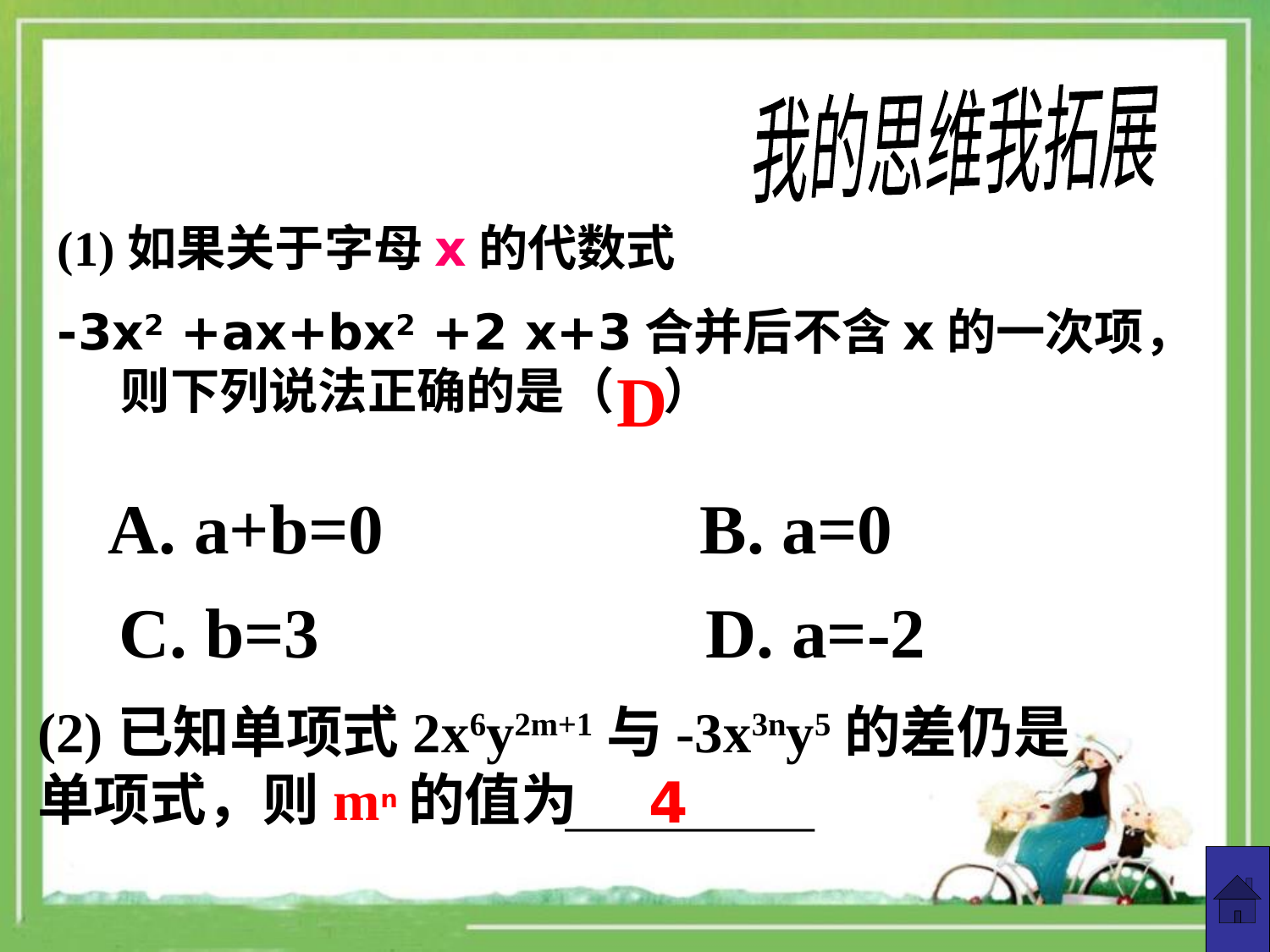

我的思维我拓展
(1)如果关于字母x的代数式
-3x2 +ax+bx2 +2 x+3合并后不含x的一次项，则下列说法正确的是（　）
D
   A. a+b=0                  B. a=0
C. b=3                      D. a=-2
(2)已知单项式2x6y2m+1与-3x3ny5的差仍是   单项式，则mn的值为

4